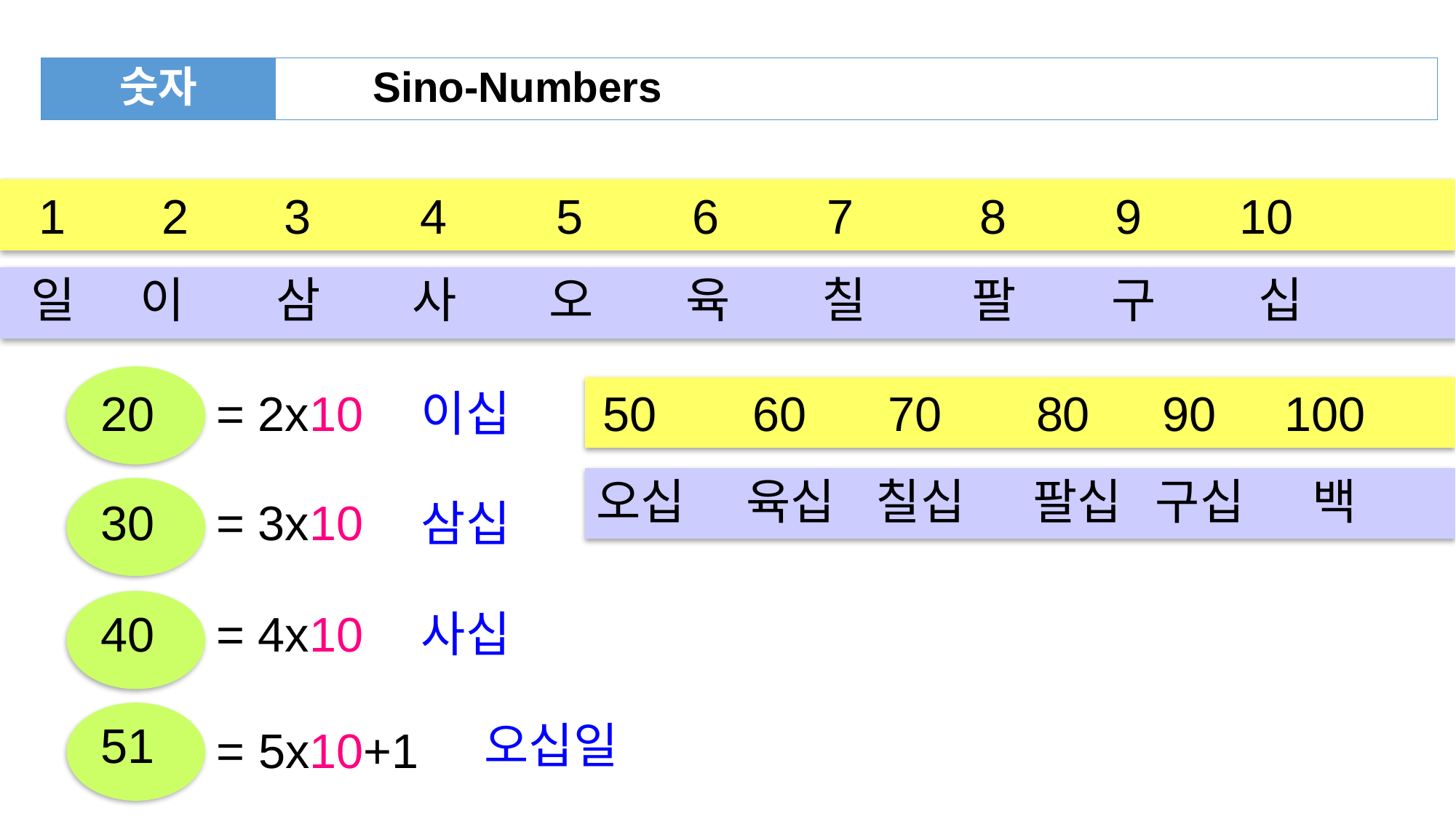

| 숫자 | Sino-Numbers |
| --- | --- |

1	 2	  3	    4	      5	        6        7	     8	       9	10
일	이	  삼	    사	      오	육	  칠	     팔       구	  십

50	   60 	     70       80   	 90 	  100
20
= 2x10
이십

오십	   육십   칠십 	팔십 	 구십     백

30
= 3x10
삼십

40
= 4x10
사십

51
오십일
= 5x10+1